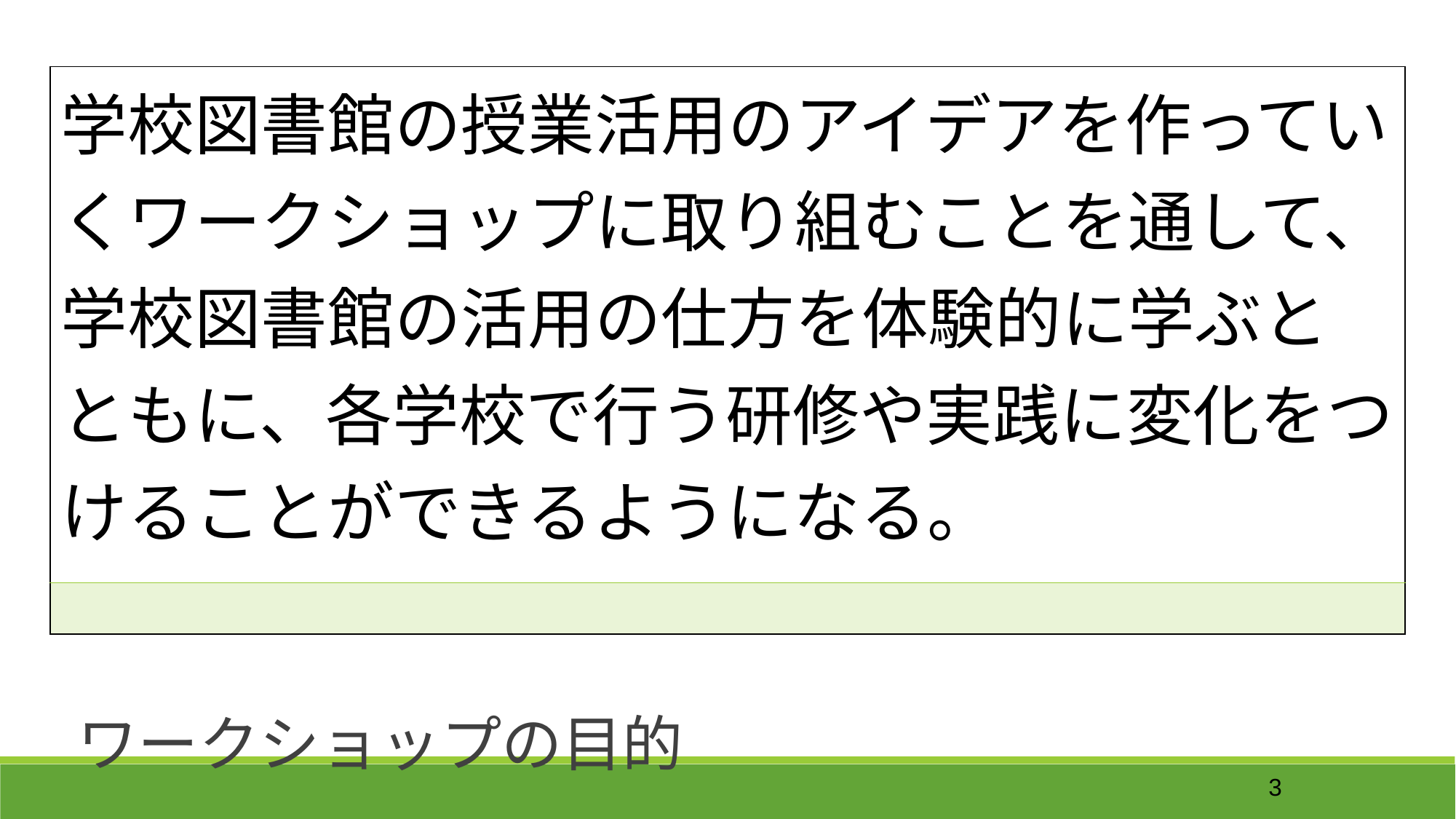

| 学校図書館の授業活用のアイデアを作っていくワークショップに取り組むことを通して、学校図書館の活用の仕方を体験的に学ぶとともに、各学校で行う研修や実践に変化をつけることができるようになる。 |
| --- |
|  |
　ワークショップの目的

3